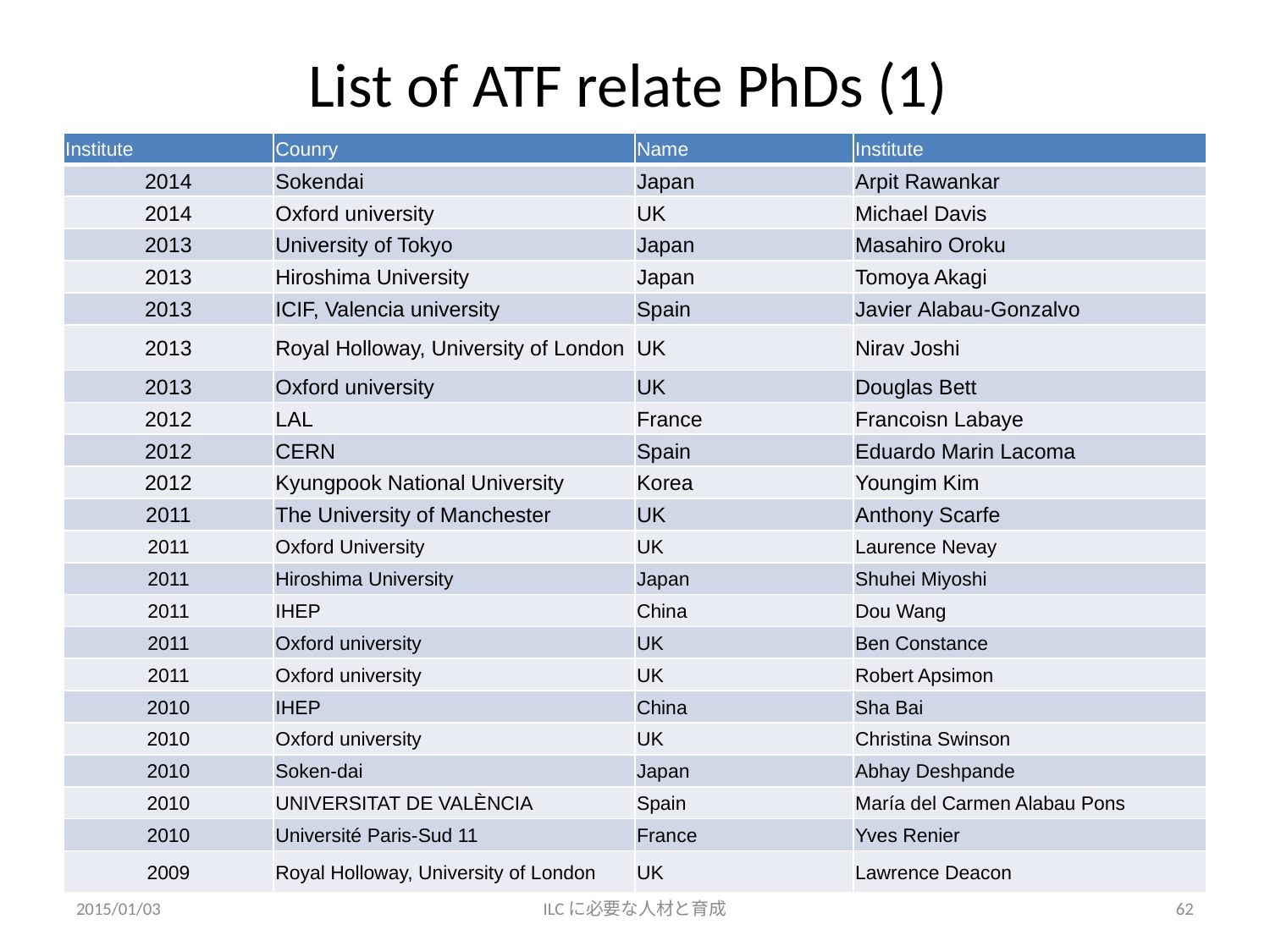

# List of ATF relate PhDs (1)
| Institute | Counry | Name | Institute |
| --- | --- | --- | --- |
| 2014 | Sokendai | Japan | Arpit Rawankar |
| 2014 | Oxford university | UK | Michael Davis |
| 2013 | University of Tokyo | Japan | Masahiro Oroku |
| 2013 | Hiroshima University | Japan | Tomoya Akagi |
| 2013 | ICIF, Valencia university | Spain | Javier Alabau-Gonzalvo |
| 2013 | Royal Holloway, University of London | UK | Nirav Joshi |
| 2013 | Oxford university | UK | Douglas Bett |
| 2012 | LAL | France | Francoisn Labaye |
| 2012 | CERN | Spain | Eduardo Marin Lacoma |
| 2012 | Kyungpook National University | Korea | Youngim Kim |
| 2011 | The University of Manchester | UK | Anthony Scarfe |
| 2011 | Oxford University | UK | Laurence Nevay |
| 2011 | Hiroshima University | Japan | Shuhei Miyoshi |
| 2011 | IHEP | China | Dou Wang |
| 2011 | Oxford university | UK | Ben Constance |
| 2011 | Oxford university | UK | Robert Apsimon |
| 2010 | IHEP | China | Sha Bai |
| 2010 | Oxford university | UK | Christina Swinson |
| 2010 | Soken-dai | Japan | Abhay Deshpande |
| 2010 | UNIVERSITAT DE VALÈNCIA | Spain | María del Carmen Alabau Pons |
| 2010 | Université Paris-Sud 11 | France | Yves Renier |
| 2009 | Royal Holloway, University of London | UK | Lawrence Deacon |
2015/01/03
ILCに必要な人材と育成
62